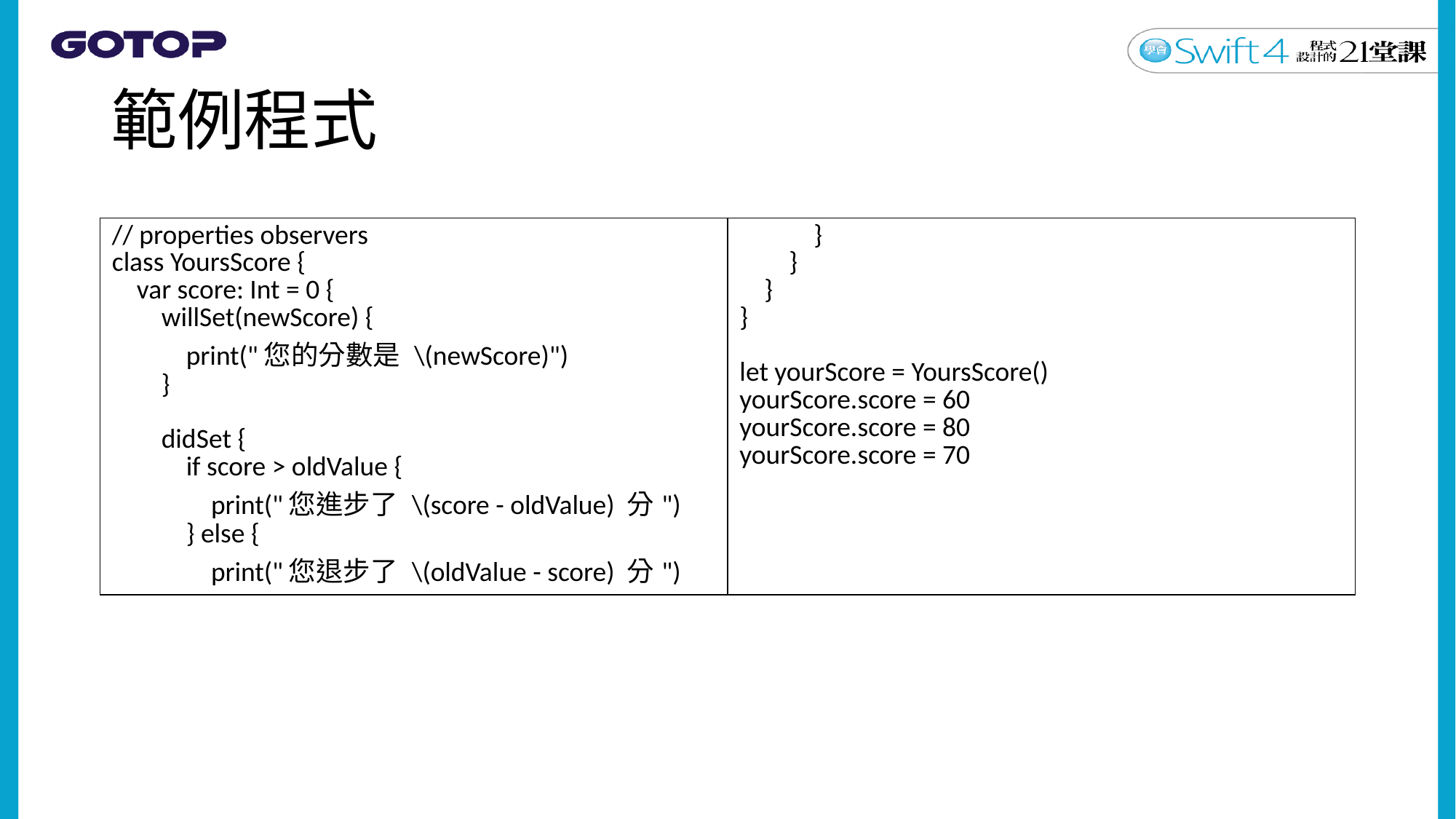

# 範例程式
| // properties observers class YoursScore { var score: Int = 0 { willSet(newScore) { print("您的分數是 \(newScore)") } didSet { if score > oldValue { print("您進步了 \(score - oldValue) 分") } else { print("您退步了 \(oldValue - score) 分") | } } } } let yourScore = YoursScore() yourScore.score = 60 yourScore.score = 80 yourScore.score = 70 |
| --- | --- |